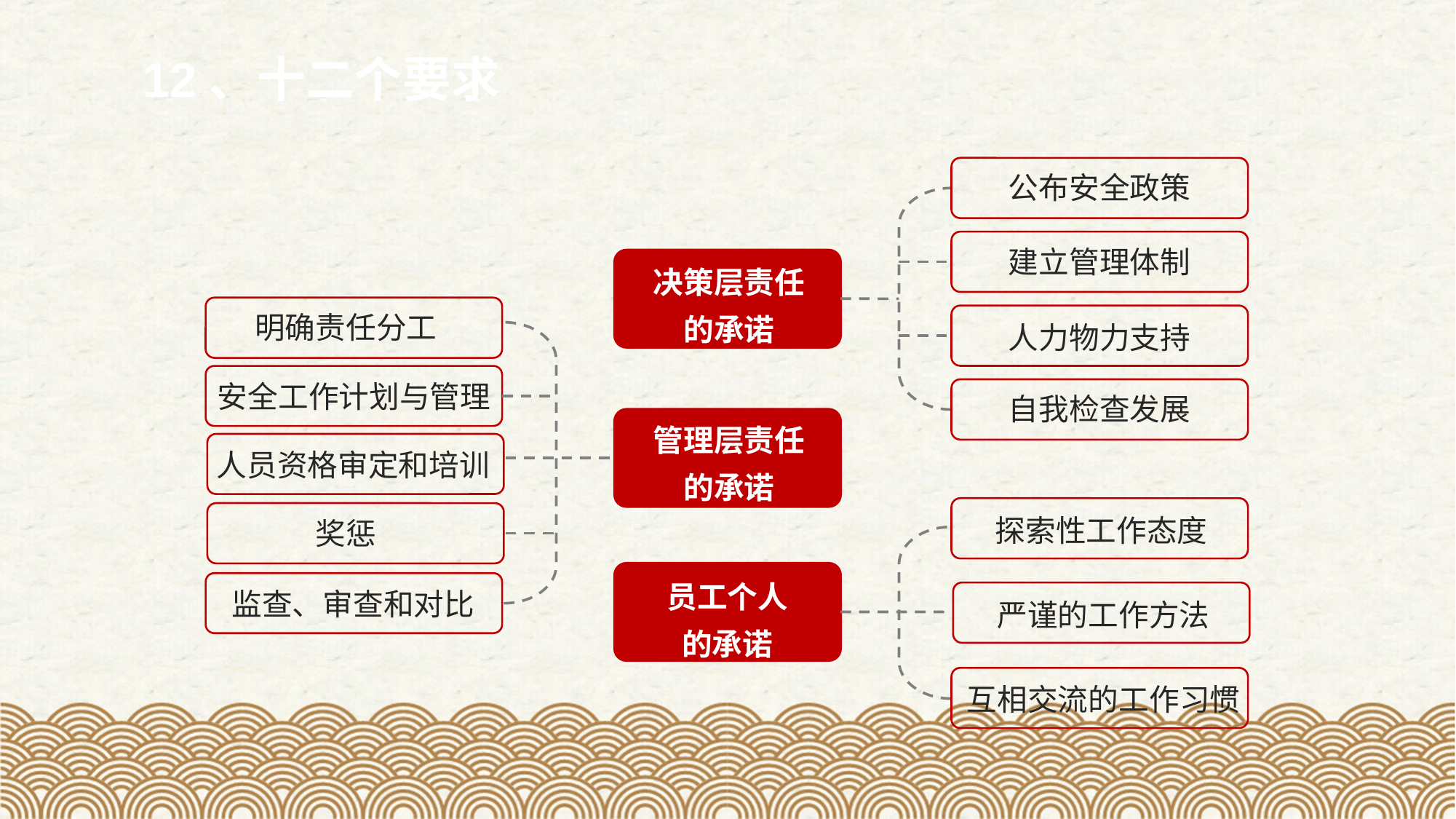

12、十二个要求

公布安全政策

建立管理体制
决策层责任
的承诺

明确责任分工

人力物力支持

安全工作计划与管理

自我检查发展
管理层责任
的承诺

人员资格审定和培训

探索性工作态度
奖惩

员工个人
的承诺

监查、审查和对比

严谨的工作方法

互相交流的工作习惯